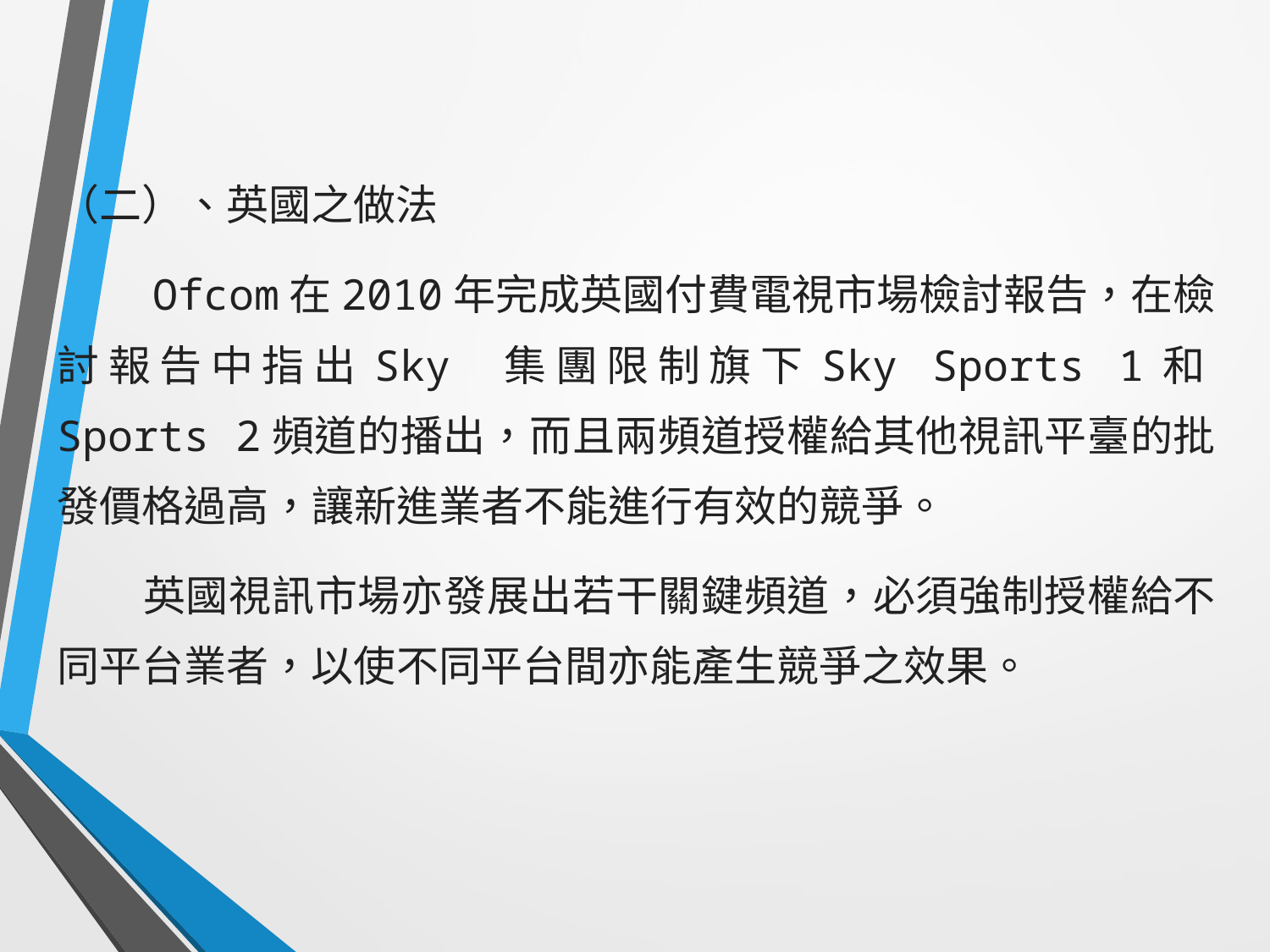

#
（二）、英國之做法
　　Ofcom在2010年完成英國付費電視市場檢討報告，在檢討報告中指出Sky 集團限制旗下Sky Sports 1和Sports 2頻道的播出，而且兩頻道授權給其他視訊平臺的批發價格過高，讓新進業者不能進行有效的競爭。
　　英國視訊市場亦發展出若干關鍵頻道，必須強制授權給不同平台業者，以使不同平台間亦能產生競爭之效果。